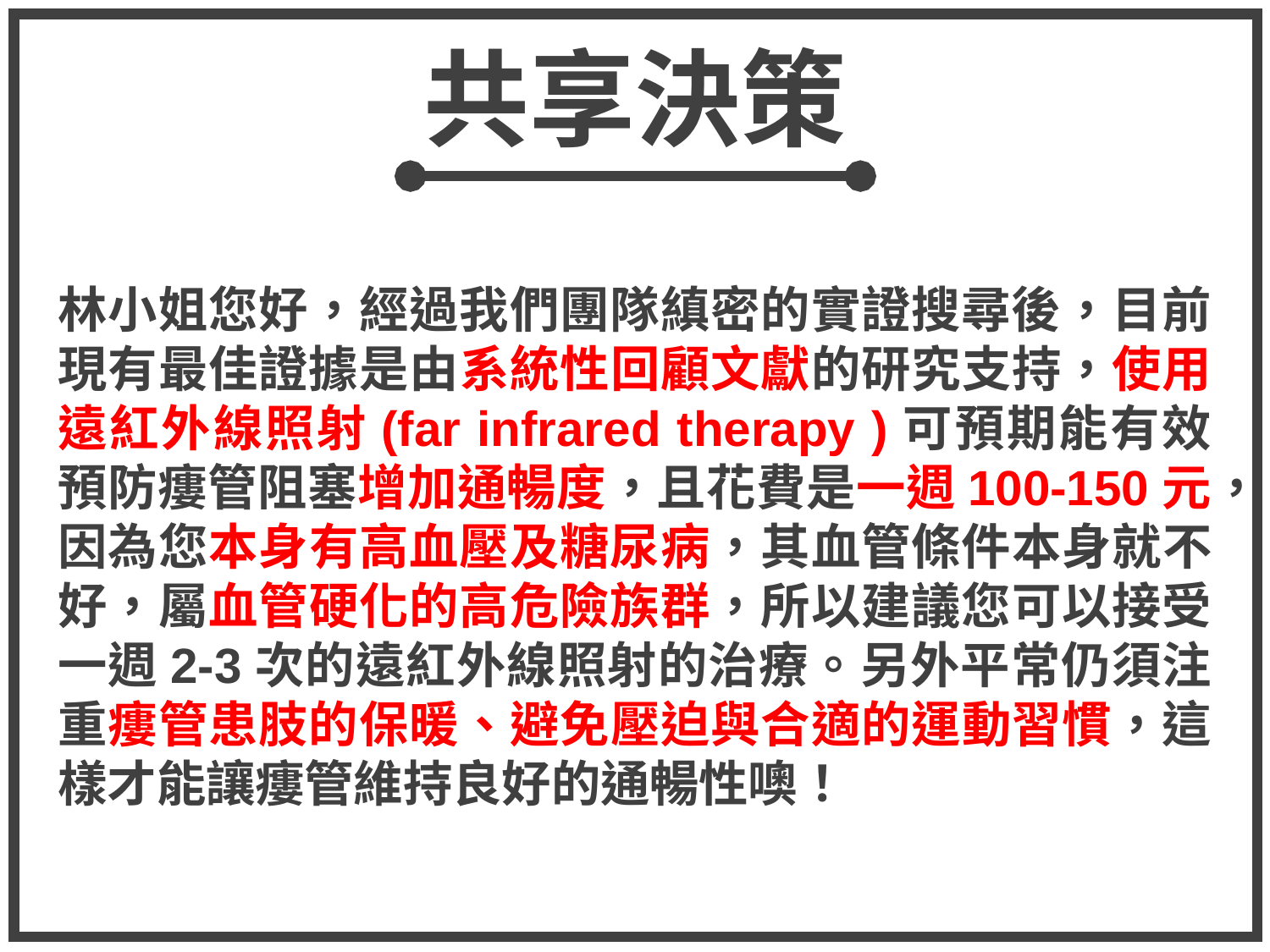

共享決策
林小姐您好，經過我們團隊縝密的實證搜尋後，目前現有最佳證據是由系統性回顧文獻的研究支持，使用遠紅外線照射(far infrared therapy )可預期能有效預防瘻管阻塞增加通暢度，且花費是一週100-150元，因為您本身有高血壓及糖尿病，其血管條件本身就不好，屬血管硬化的高危險族群，所以建議您可以接受一週2-3次的遠紅外線照射的治療。另外平常仍須注重瘻管患肢的保暖、避免壓迫與合適的運動習慣，這樣才能讓瘻管維持良好的通暢性噢！